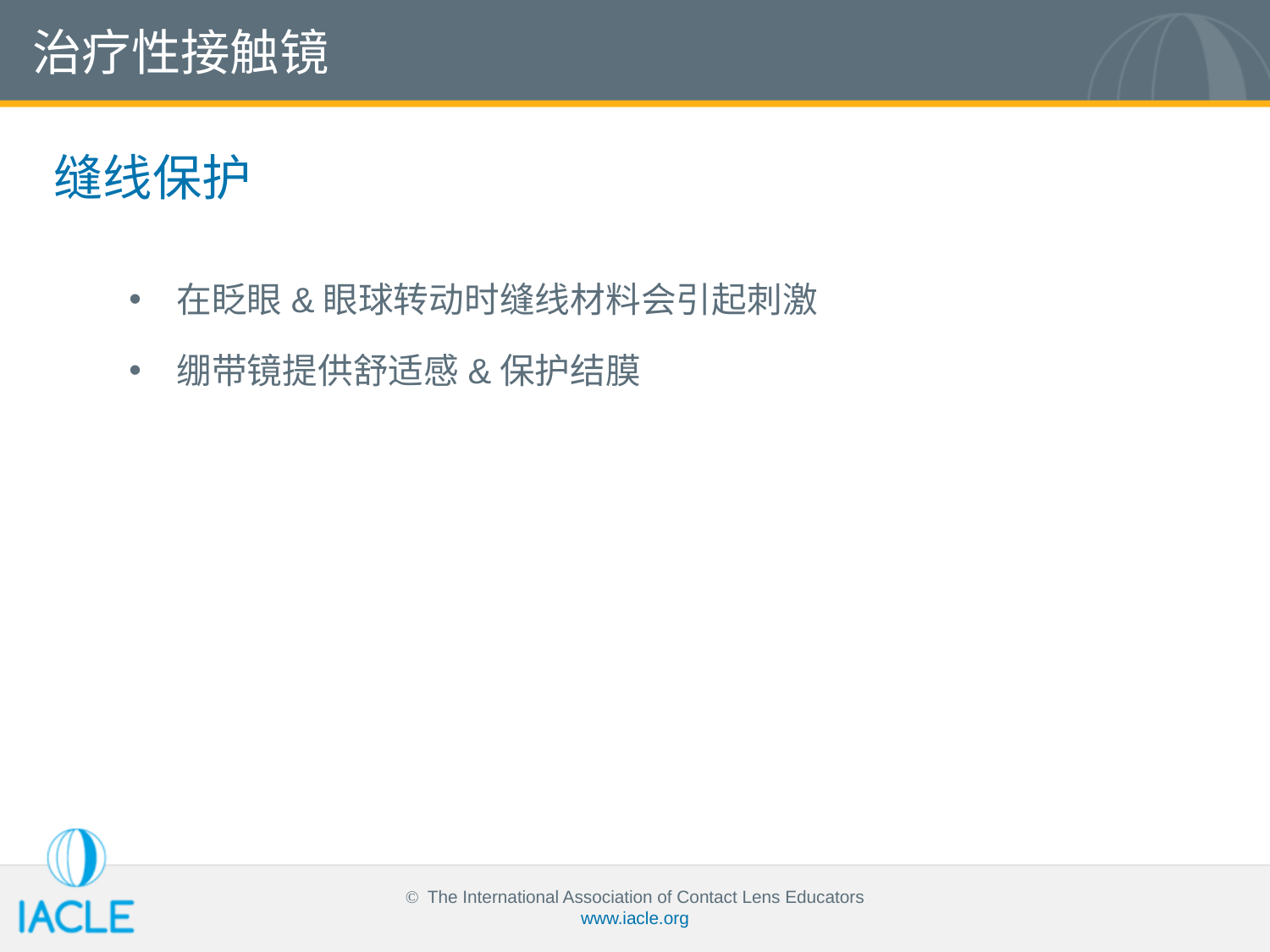

治疗性接触镜
缝线保护
在眨眼&眼球转动时缝线材料会引起刺激
绷带镜提供舒适感&保护结膜